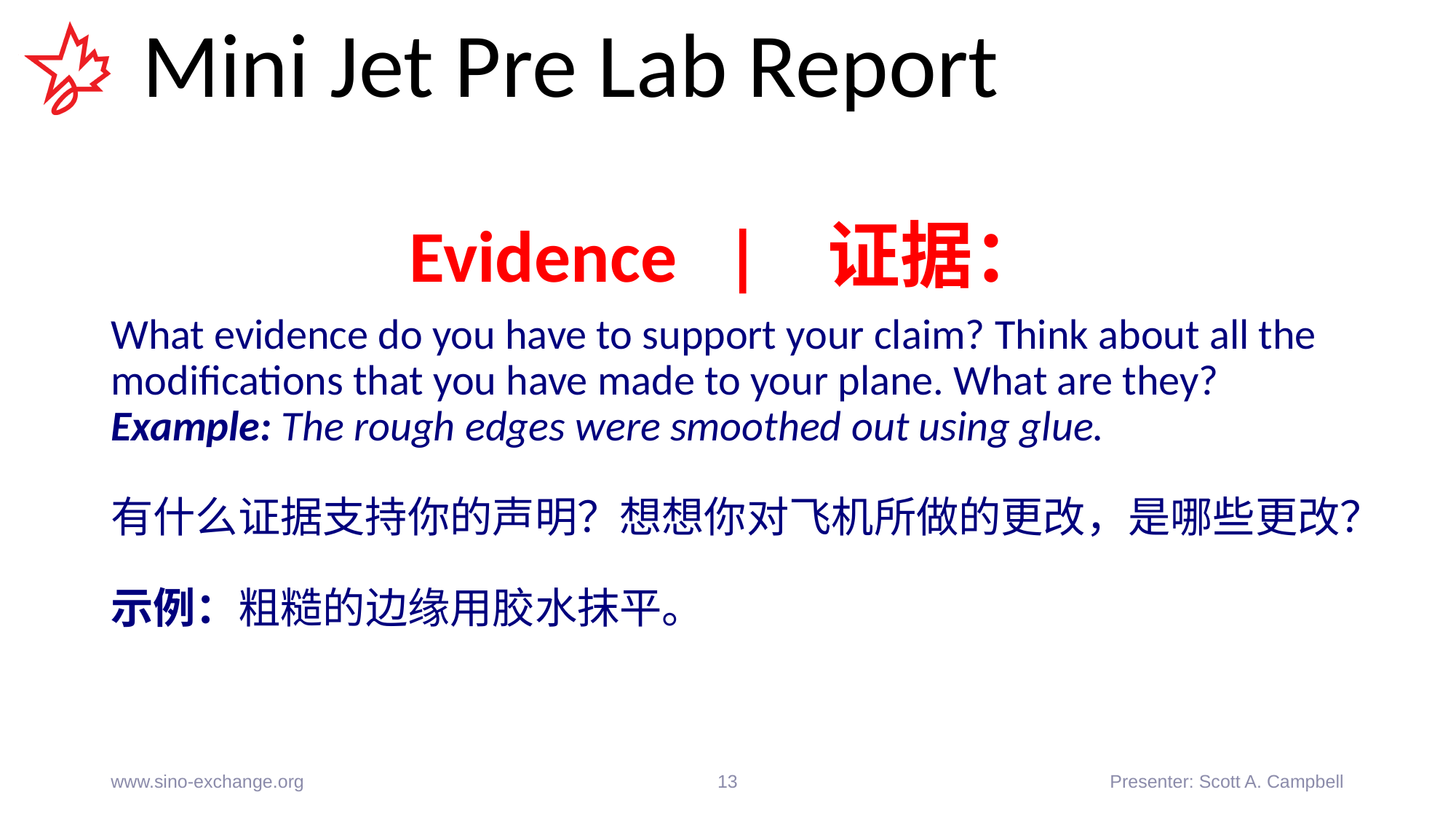

# Mini Jet Pre Lab Report
Evidence   |   证据：
What evidence do you have to support your claim? Think about all the modifications that you have made to your plane. What are they?
Example: The rough edges were smoothed out using glue.
有什么证据支持你的声明？想想你对飞机所做的更改，是哪些更改？
示例：粗糙的边缘用胶水抹平。
www.sino-exchange.org
13
Presenter: Scott A. Campbell